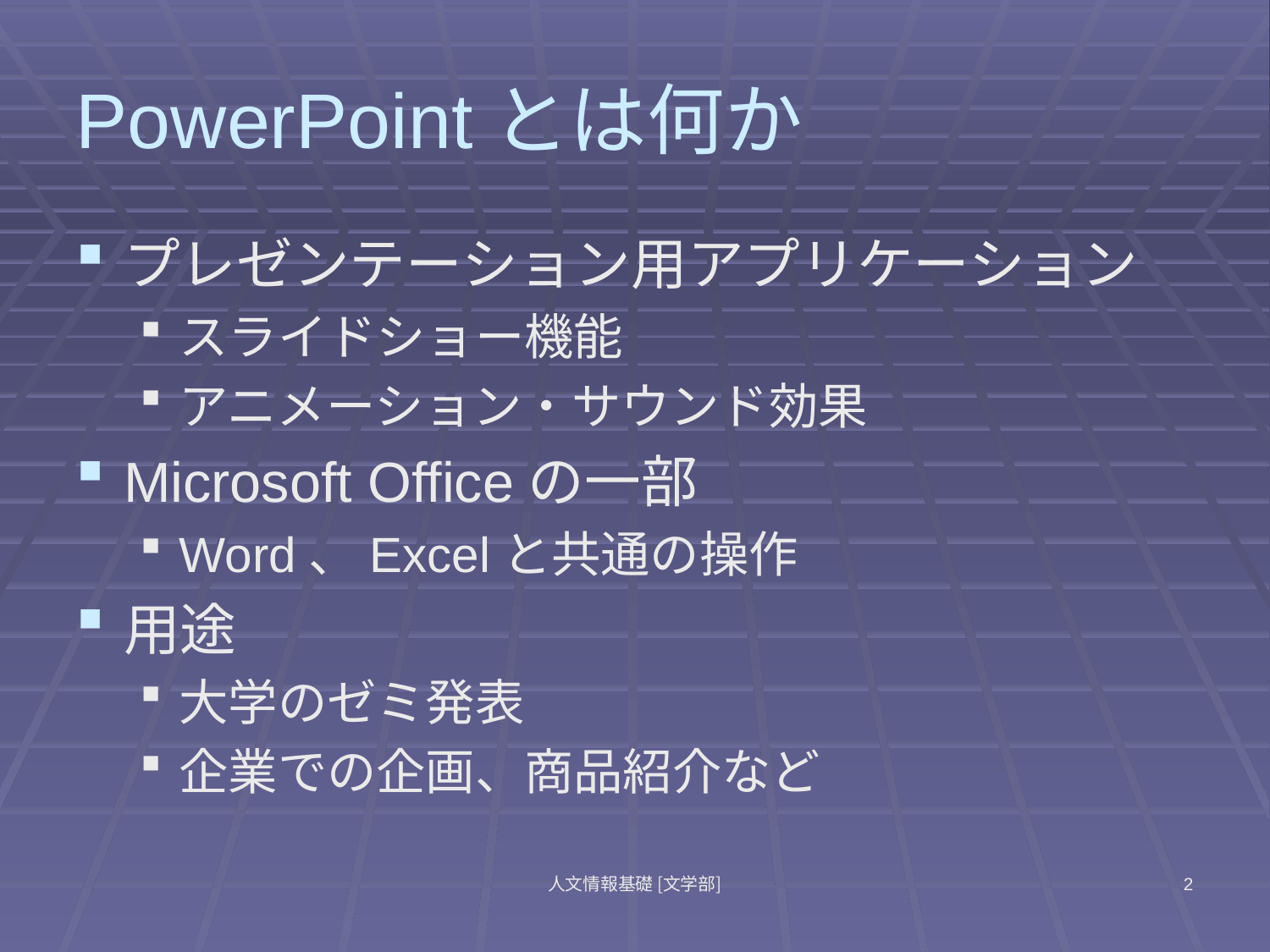

# PowerPointとは何か
プレゼンテーション用アプリケーション
スライドショー機能
アニメーション・サウンド効果
Microsoft Officeの一部
Word、Excelと共通の操作
用途
大学のゼミ発表
企業での企画、商品紹介など
人文情報基礎 [文学部]
2